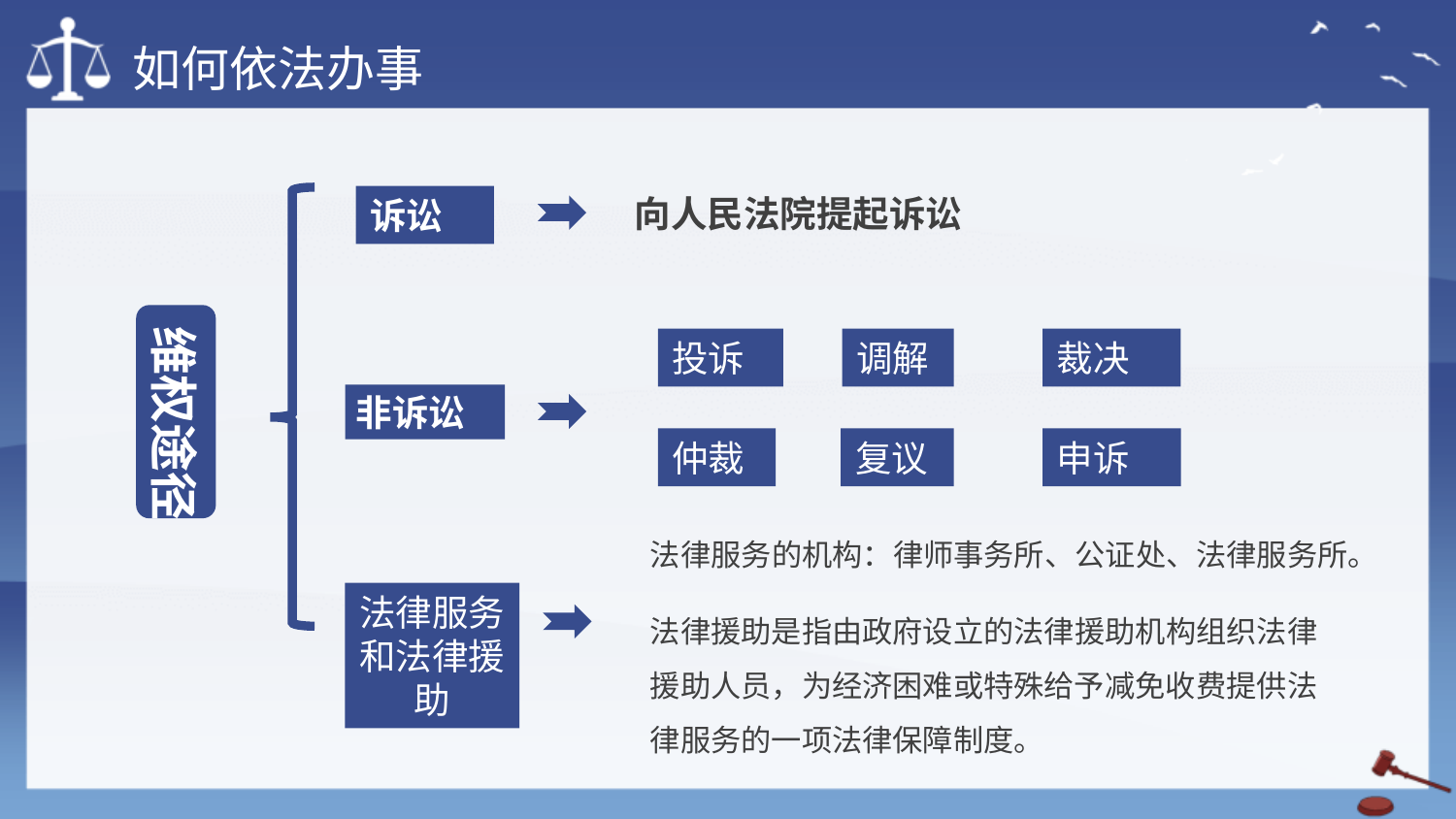

如何依法办事
向人民法院提起诉讼
诉讼

维权途径
投诉
调解
裁决
仲裁
复议
申诉
非诉讼

法律服务的机构：律师事务所、公证处、法律服务所。
法律服务和法律援助
法律援助是指由政府设立的法律援助机构组织法律援助人员，为经济困难或特殊给予减免收费提供法律服务的一项法律保障制度。

docerID:327037375